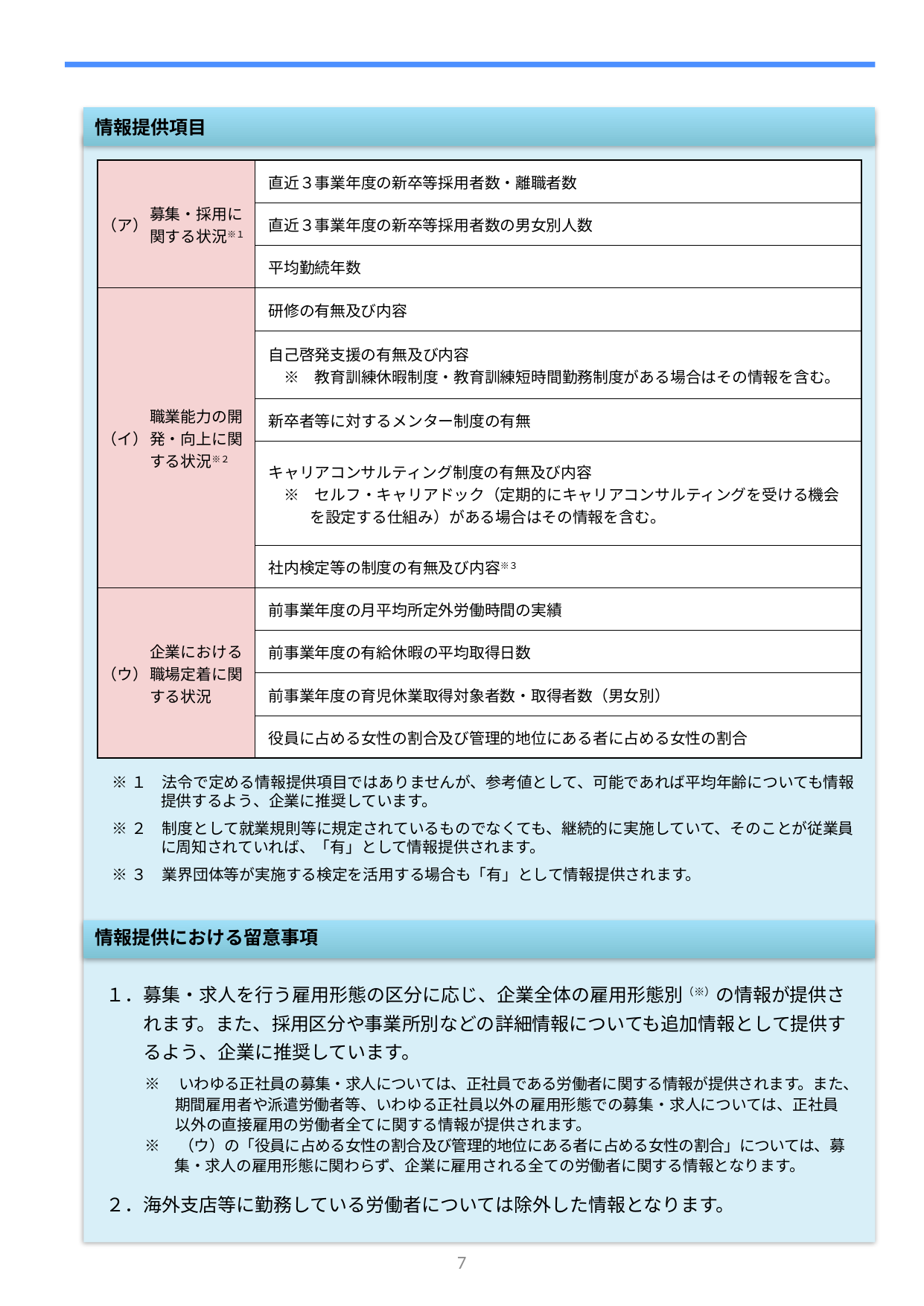

情報提供項目

| （ア） | 募集・採用に 関する状況※１ | 直近３事業年度の新卒等採用者数・離職者数 |
| --- | --- | --- |
|  |  | 直近３事業年度の新卒等採用者数の男女別人数 |
|  |  | 平均勤続年数 |
| （イ） | 職業能力の開 発・向上に関 する状況※２ | 研修の有無及び内容 |
|  |  | 自己啓発支援の有無及び内容 　※　教育訓練休暇制度・教育訓練短時間勤務制度がある場合はその情報を含む。 |
|  |  | 新卒者等に対するメンター制度の有無 |
|  |  | キャリアコンサルティング制度の有無及び内容 　※　セルフ・キャリアドック（定期的にキャリアコンサルティングを受ける機会 　　 を設定する仕組み）がある場合はその情報を含む。 |
|  |  | 社内検定等の制度の有無及び内容※３ |
| （ウ） | 企業における 職場定着に関 する状況 | 前事業年度の月平均所定外労働時間の実績 |
|  |  | 前事業年度の有給休暇の平均取得日数 |
|  |  | 前事業年度の育児休業取得対象者数・取得者数（男女別） |
|  |  | 役員に占める女性の割合及び管理的地位にある者に占める女性の割合 |
※１　法令で定める情報提供項目ではありませんが、参考値として、可能であれば平均年齢についても情報提供するよう、企業に推奨しています。
※２　制度として就業規則等に規定されているものでなくても、継続的に実施していて、そのことが従業員に周知されていれば、「有」として情報提供されます。
※３　業界団体等が実施する検定を活用する場合も「有」として情報提供されます。
情報提供における留意事項

１．募集・求人を行う雇用形態の区分に応じ、企業全体の雇用形態別（※）の情報が提供さ
　　れます。また、採用区分や事業所別などの詳細情報についても追加情報として提供す
　　るよう、企業に推奨しています。

２．海外支店等に勤務している労働者については除外した情報となります。
※　いわゆる正社員の募集・求人については、正社員である労働者に関する情報が提供されます。また、
　　期間雇用者や派遣労働者等、いわゆる正社員以外の雇用形態での募集・求人については、正社員
　　以外の直接雇用の労働者全てに関する情報が提供されます。
※　（ウ）の「役員に占める女性の割合及び管理的地位にある者に占める女性の割合」については、募
　　集・求人の雇用形態に関わらず、企業に雇用される全ての労働者に関する情報となります。
7